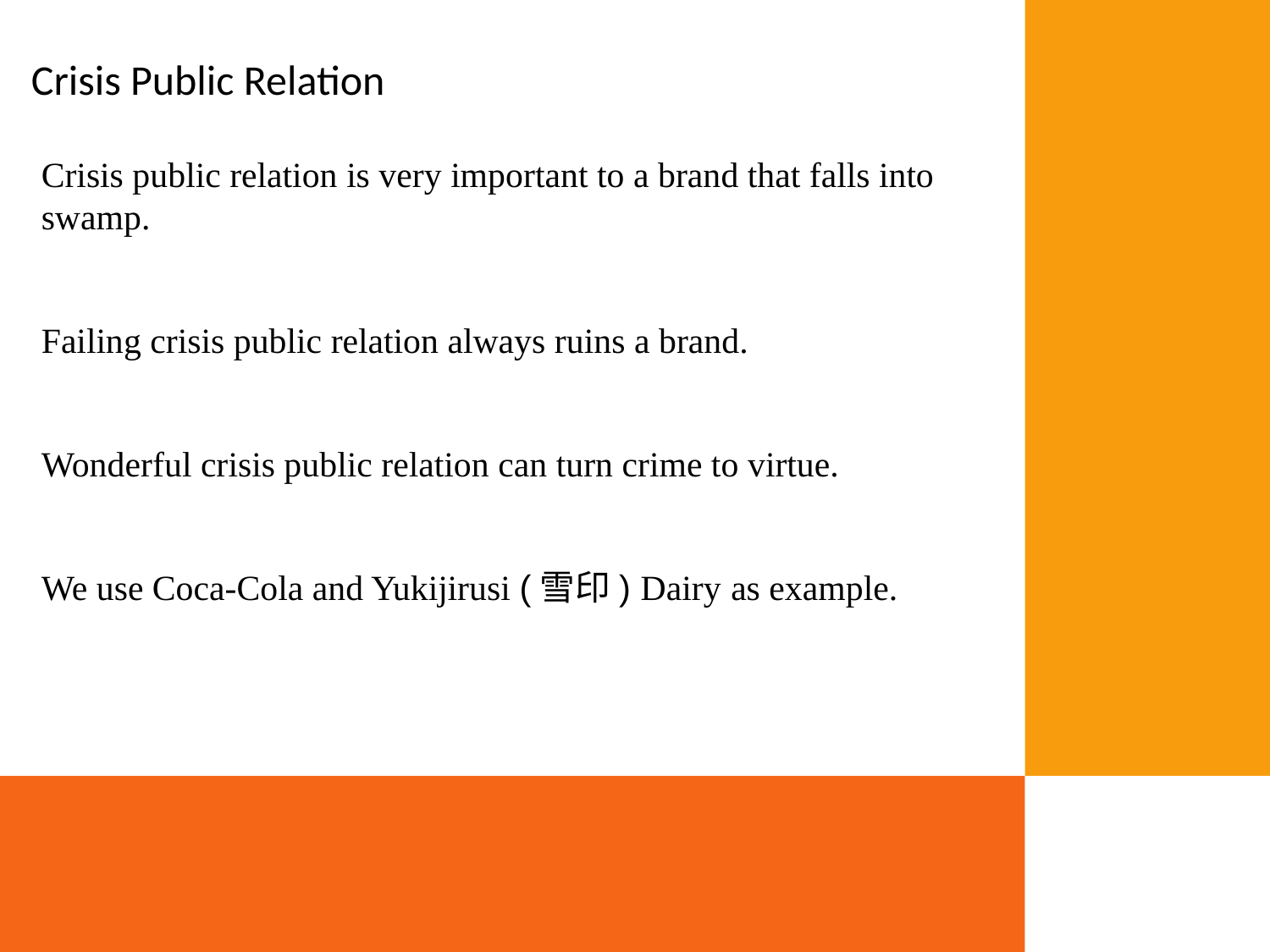

Crisis Public Relation
Crisis public relation is very important to a brand that falls into swamp.

Failing crisis public relation always ruins a brand.

Wonderful crisis public relation can turn crime to virtue.

We use Coca-Cola and Yukijirusi (雪印) Dairy as example.